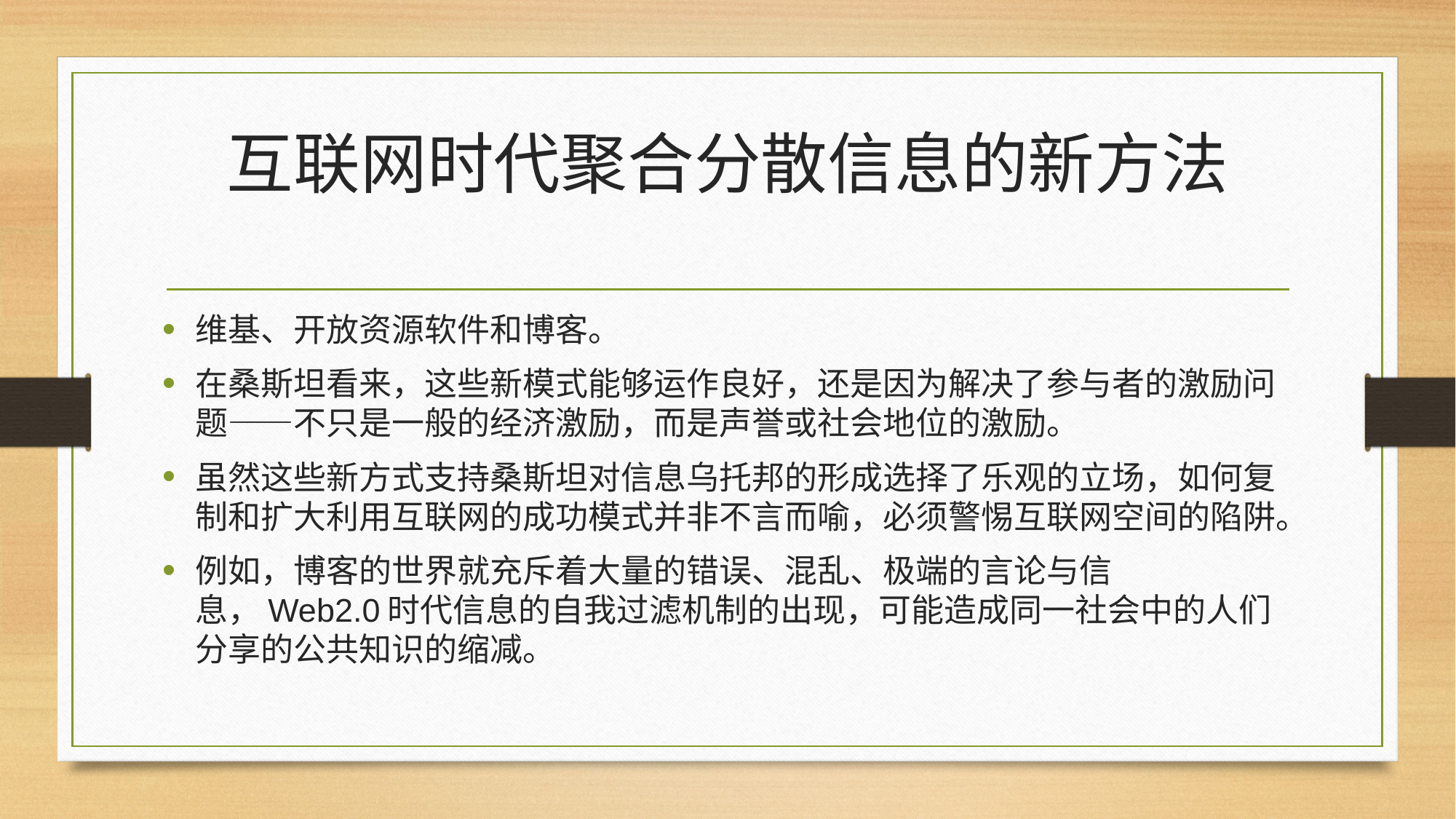

# 互联网时代聚合分散信息的新方法
维基、开放资源软件和博客。
在桑斯坦看来，这些新模式能够运作良好，还是因为解决了参与者的激励问题——不只是一般的经济激励，而是声誉或社会地位的激励。
虽然这些新方式支持桑斯坦对信息乌托邦的形成选择了乐观的立场，如何复制和扩大利用互联网的成功模式并非不言而喻，必须警惕互联网空间的陷阱。
例如，博客的世界就充斥着大量的错误、混乱、极端的言论与信息，Web2.0时代信息的自我过滤机制的出现，可能造成同一社会中的人们分享的公共知识的缩减。